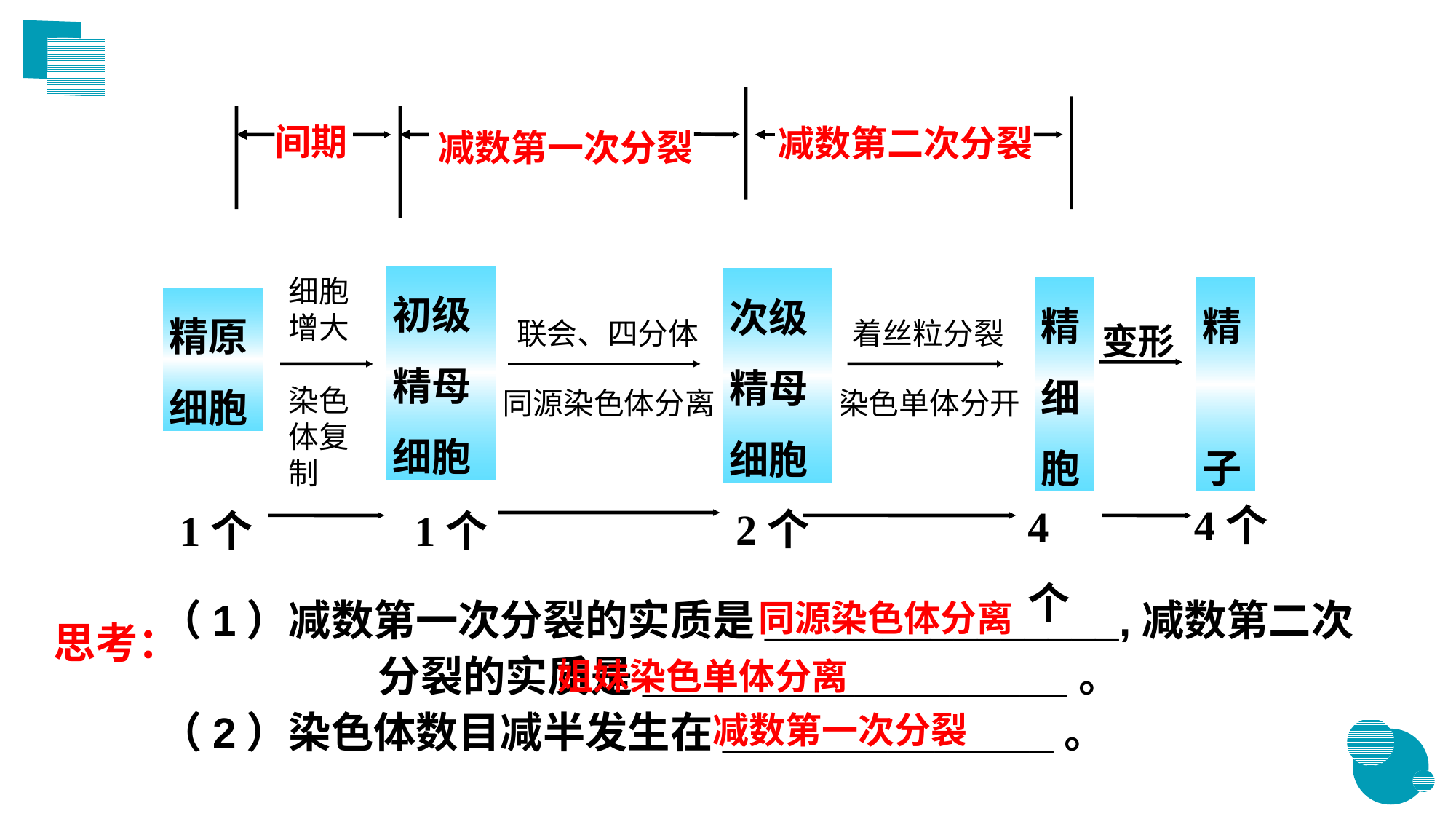

减数第一次分裂

间期

减数第二次分裂

初级精母细胞
次级精母细胞
精细胞
精

子
精原细胞

细胞增大

染色体复制
 着丝粒分裂
染色单体分开
 联会、四分体
同源染色体分离
变形
4个

4个

2个

1个
1个

同源染色体分离
（1）减数第一次分裂的实质是_______________,减数第二次   	   	分裂的实质是__________________。
（2）染色体数目减半发生在______________。
思考：
姐妹染色单体分离
减数第一次分裂